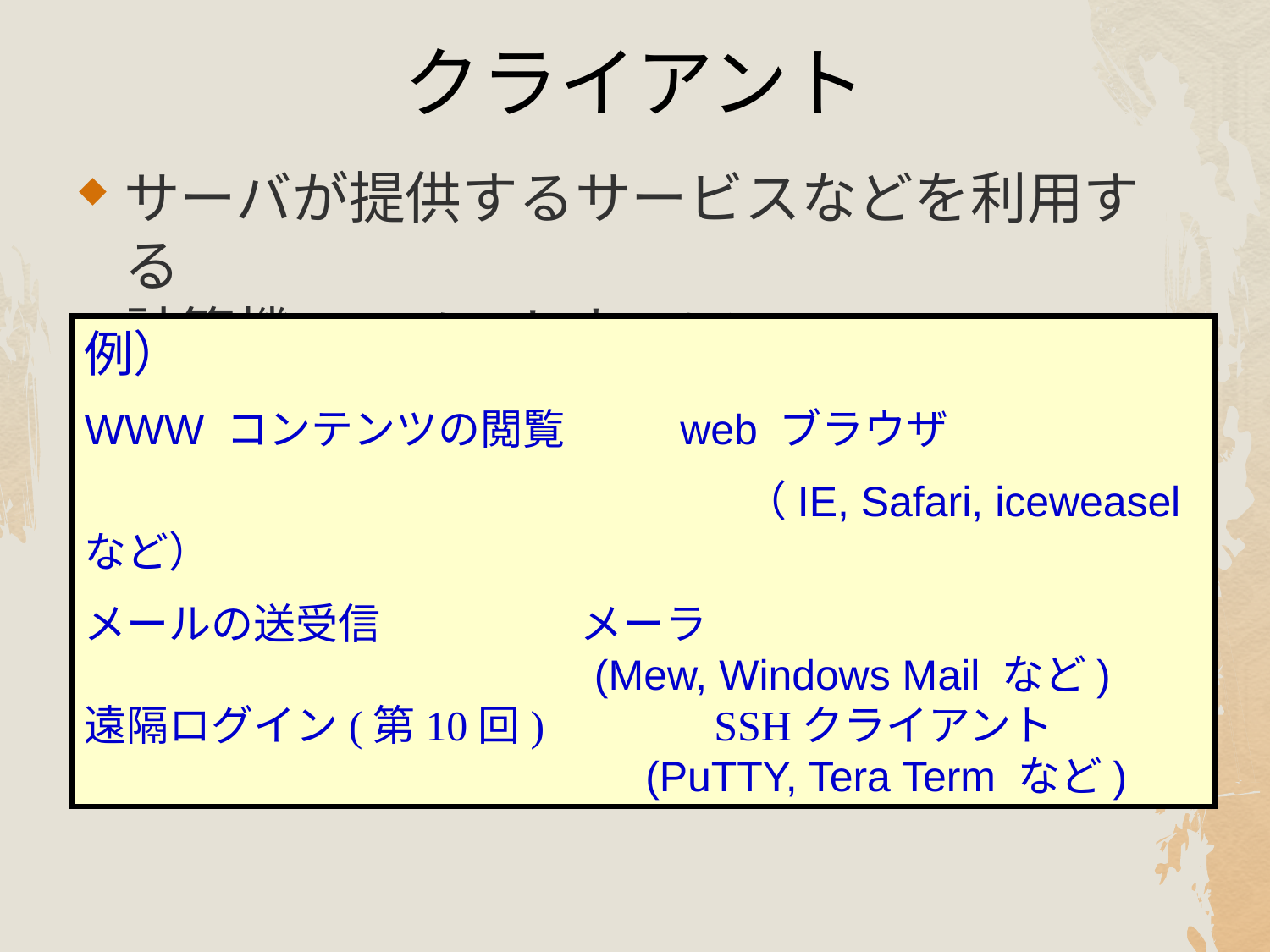

# クライアント
サーバが提供するサービスなどを利用する
計算機 or ソフトウェア

例）
WWW コンテンツの閲覧           web ブラウザ
　　　　　　　　　　　　                （IE, Safari, iceweasel など）
メールの送受信                     メーラ
                                           (Mew, Windows Mail など)
遠隔ログイン(第10回)                SSHクライアント
                                                     (PuTTY, Tera Term など)